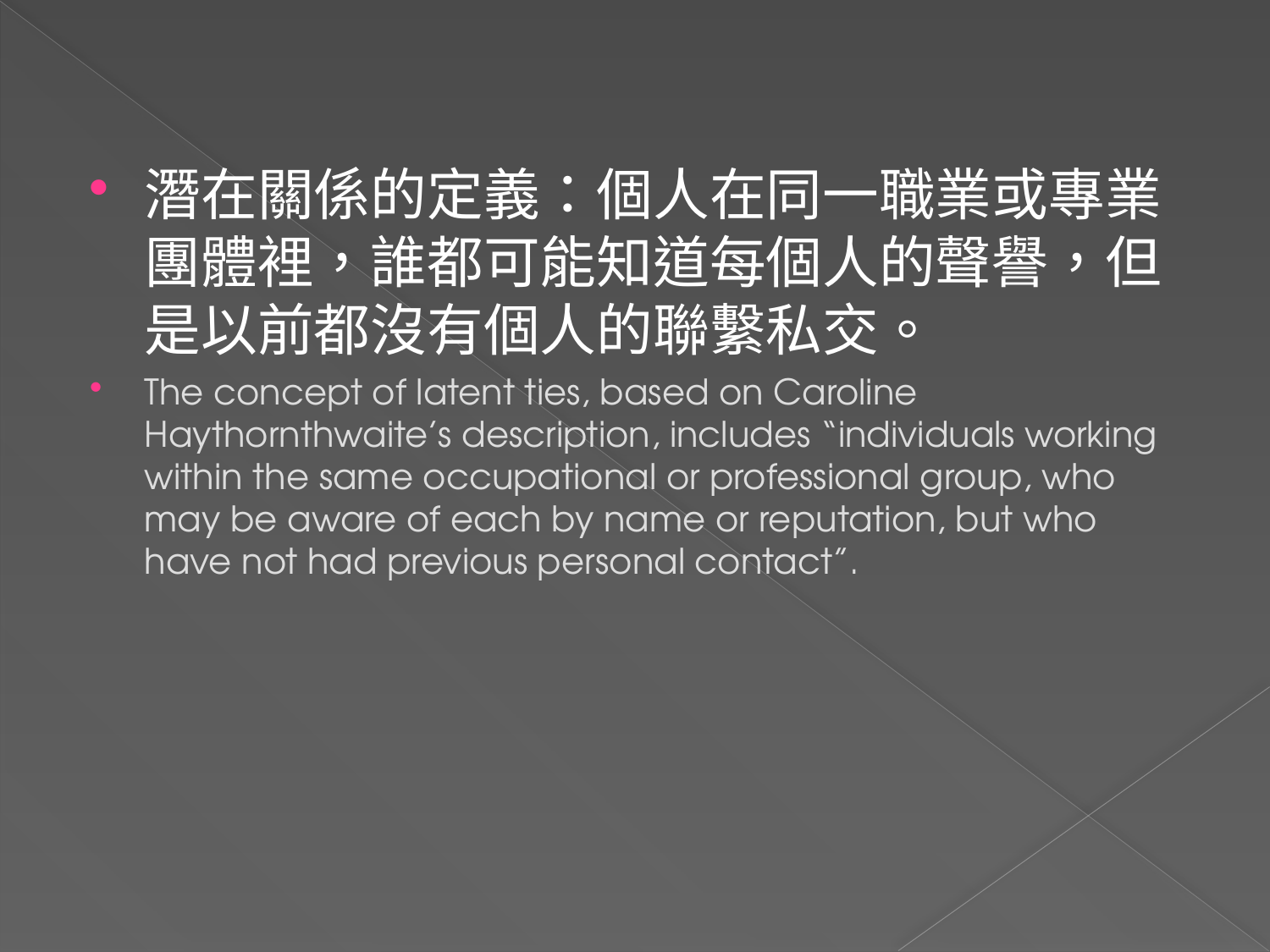

潛在關係的定義：個人在同一職業或專業團體裡，誰都可能知道每個人的聲譽，但是以前都沒有個人的聯繫私交。
The concept of latent ties, based on Caroline Haythornthwaite’s description, includes “individuals working within the same occupational or professional group, who may be aware of each by name or reputation, but who have not had previous personal contact”.